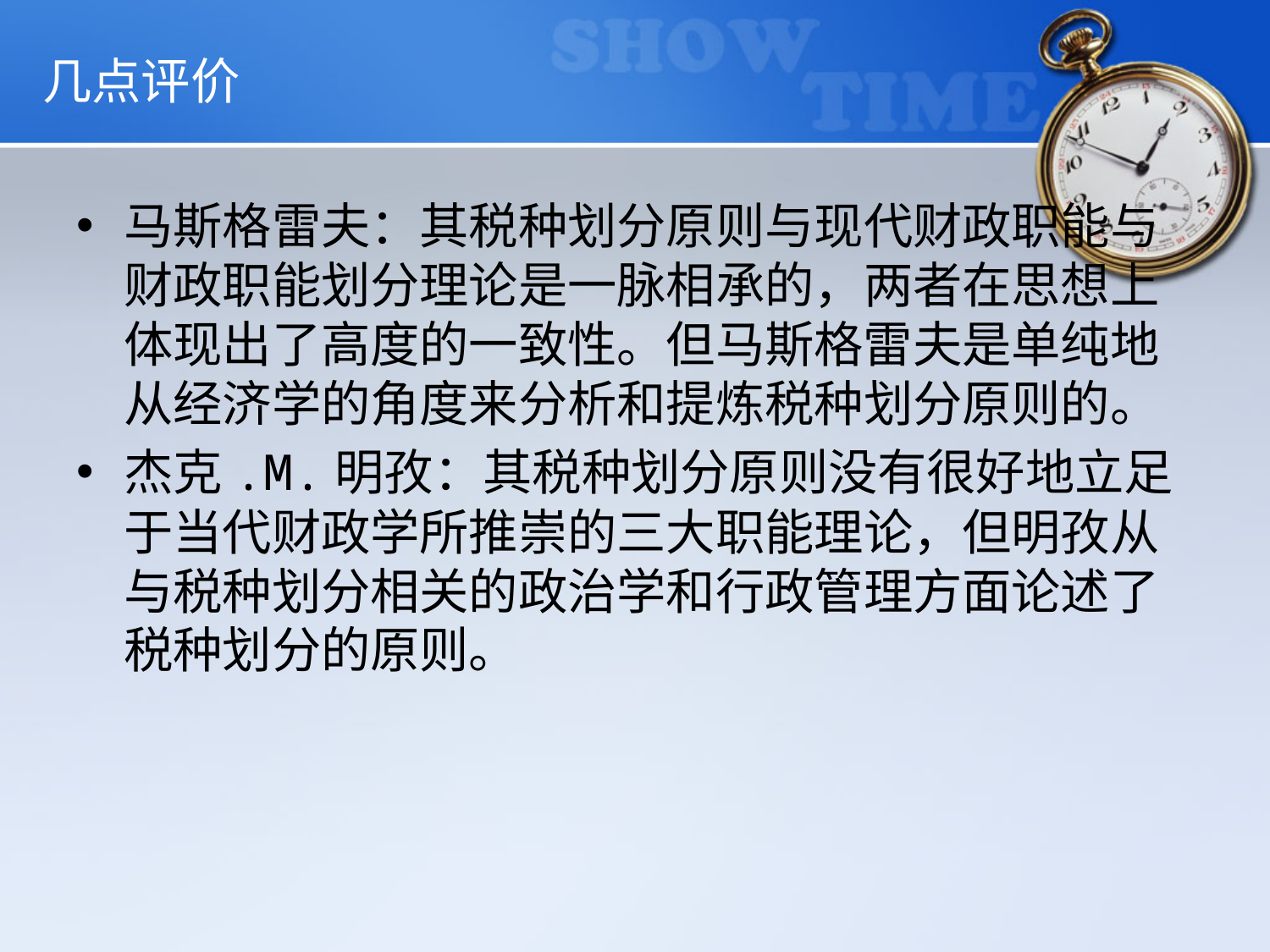

# 几点评价
马斯格雷夫：其税种划分原则与现代财政职能与财政职能划分理论是一脉相承的，两者在思想上体现出了高度的一致性。但马斯格雷夫是单纯地从经济学的角度来分析和提炼税种划分原则的。
杰克.M.明孜：其税种划分原则没有很好地立足于当代财政学所推崇的三大职能理论，但明孜从与税种划分相关的政治学和行政管理方面论述了税种划分的原则。